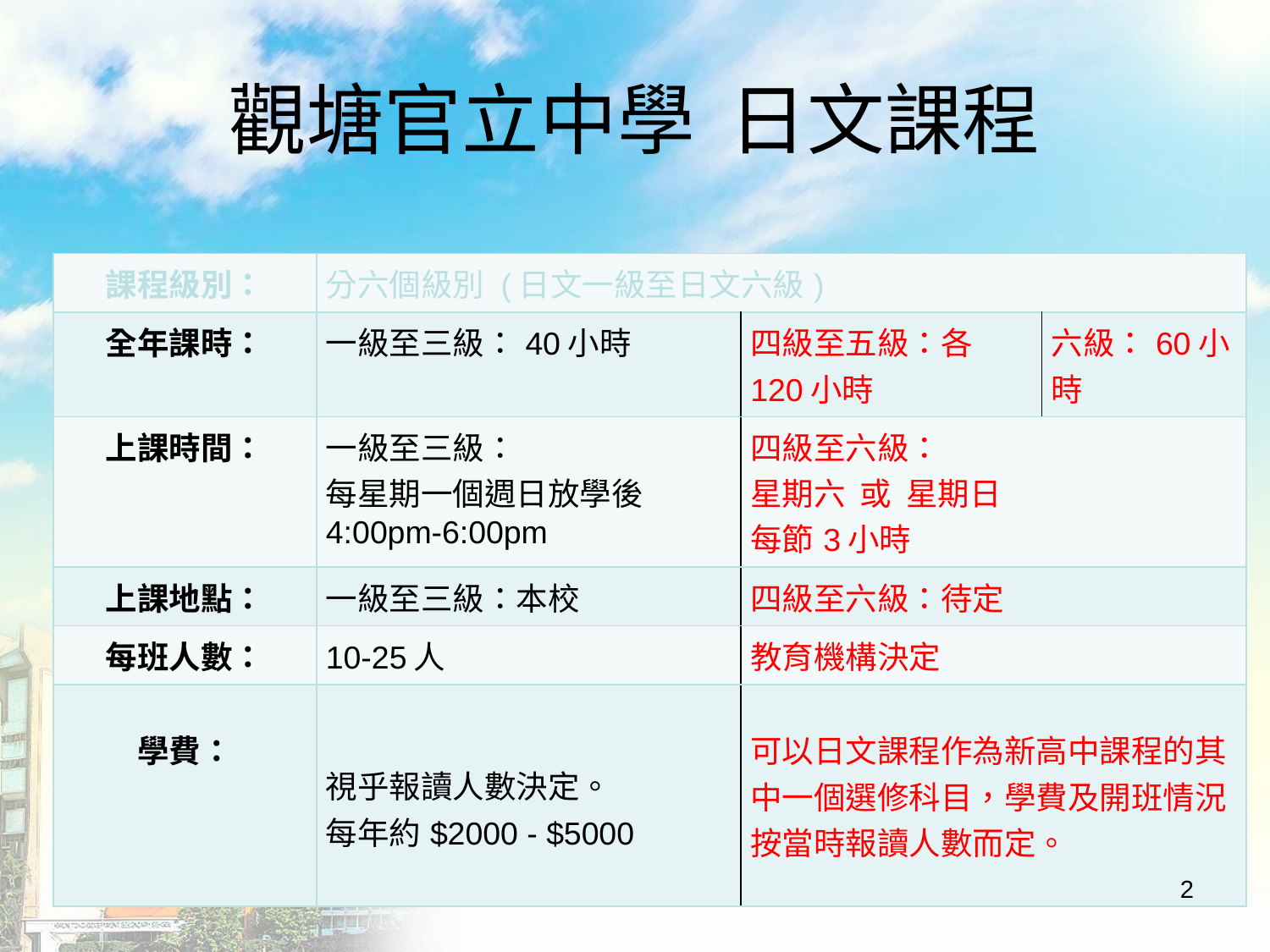

# 觀塘官立中學  日文課程
| 課程級別： | 分六個級別 (日文一級至日文六級) |  |  |
| --- | --- | --- | --- |
| 全年課時： | 一級至三級：40小時 | 四級至五級：各120小時 | 六級：60小時 |
| 上課時間： | 一級至三級： 每星期一個週日放學後4:00pm-6:00pm | 四級至六級： 星期六 或 星期日 每節3小時 |  |
| 上課地點： | 一級至三級：本校 | 四級至六級：待定 |  |
| 每班人數： | 10-25人 | 教育機構決定 |  |
| 學費： | 視乎報讀人數決定。 每年約$2000 - $5000 | 可以日文課程作為新高中課程的其中一個選修科目，學費及開班情況按當時報讀人數而定。 |  |
2